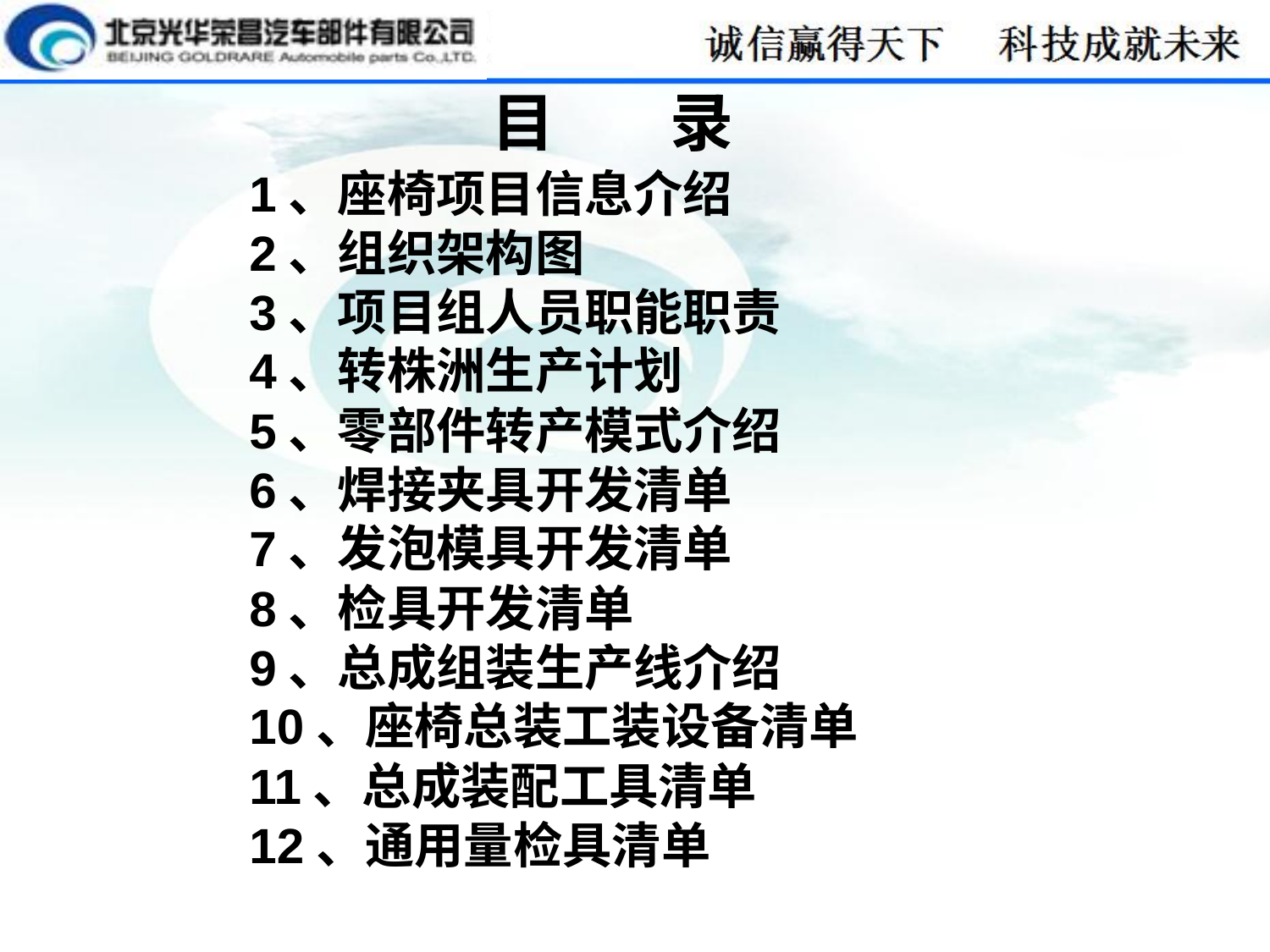

目        录

1、座椅项目信息介绍
2、组织架构图
3、项目组人员职能职责
4、转株洲生产计划
5、零部件转产模式介绍
6、焊接夹具开发清单
7、发泡模具开发清单
8、检具开发清单
9、总成组装生产线介绍
10、座椅总装工装设备清单
11、总成装配工具清单
12、通用量检具清单